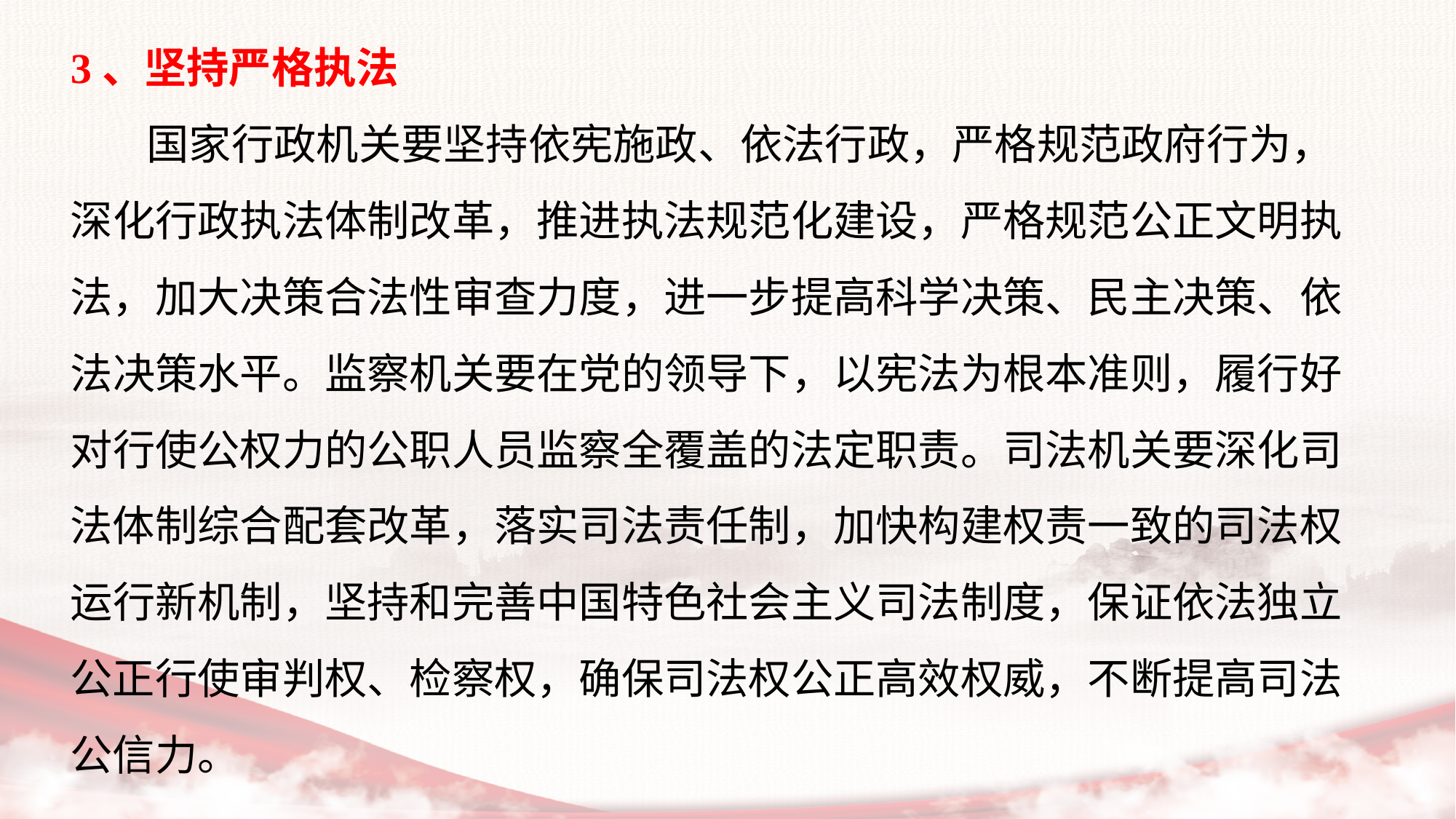

3、坚持严格执法
       国家行政机关要坚持依宪施政、依法行政，严格规范政府行为，深化行政执法体制改革，推进执法规范化建设，严格规范公正文明执法，加大决策合法性审查力度，进一步提高科学决策、民主决策、依法决策水平。监察机关要在党的领导下，以宪法为根本准则，履行好对行使公权力的公职人员监察全覆盖的法定职责。司法机关要深化司法体制综合配套改革，落实司法责任制，加快构建权责一致的司法权运行新机制，坚持和完善中国特色社会主义司法制度，保证依法独立公正行使审判权、检察权，确保司法权公正高效权威，不断提高司法公信力。